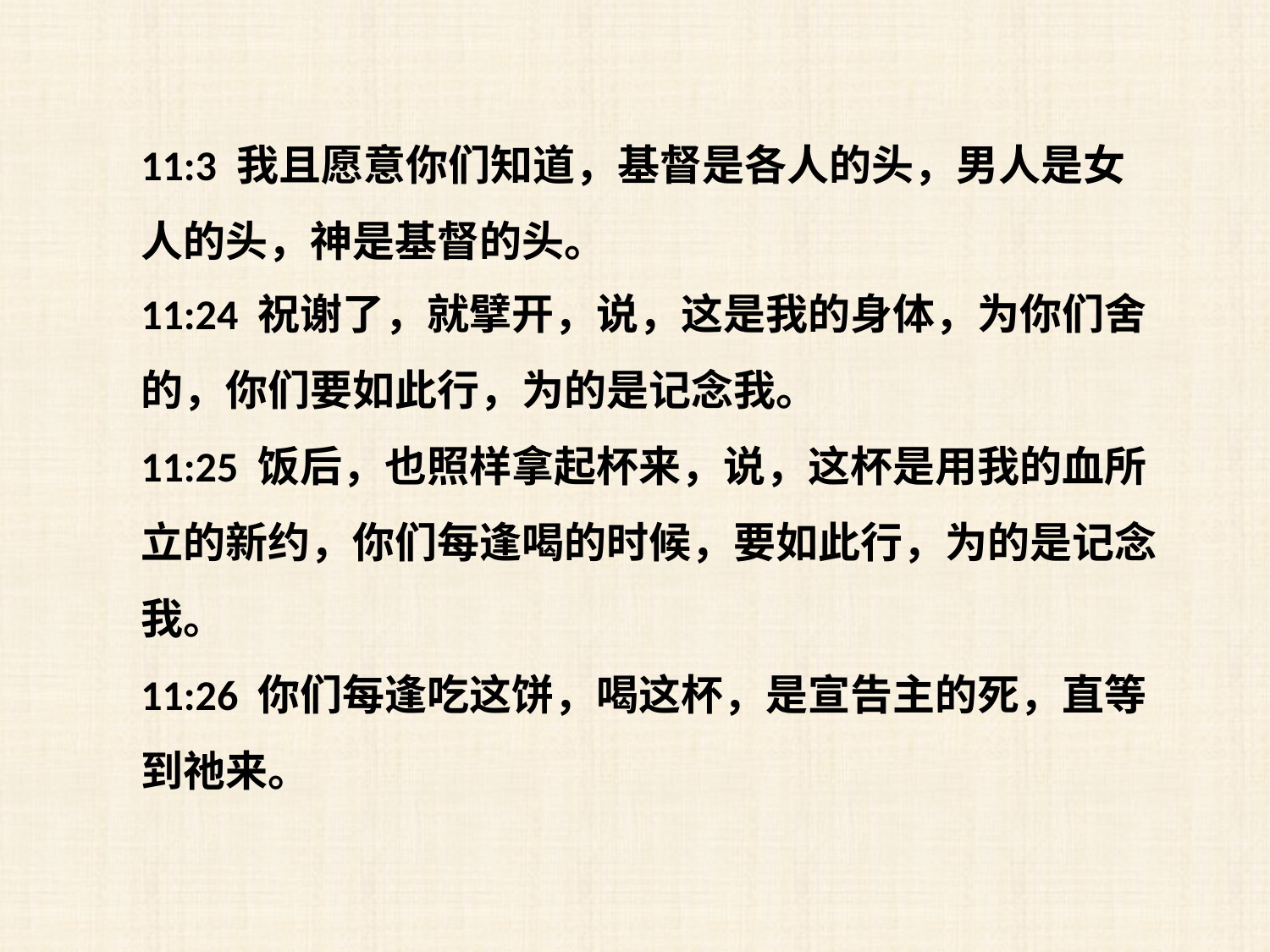

11:3 我且愿意你们知道，基督是各人的头，男人是女人的头，神是基督的头。
11:24 祝谢了，就擘开，说，这是我的身体，为你们舍的，你们要如此行，为的是记念我。
11:25 饭后，也照样拿起杯来，说，这杯是用我的血所立的新约，你们每逢喝的时候，要如此行，为的是记念我。
11:26 你们每逢吃这饼，喝这杯，是宣告主的死，直等到祂来。